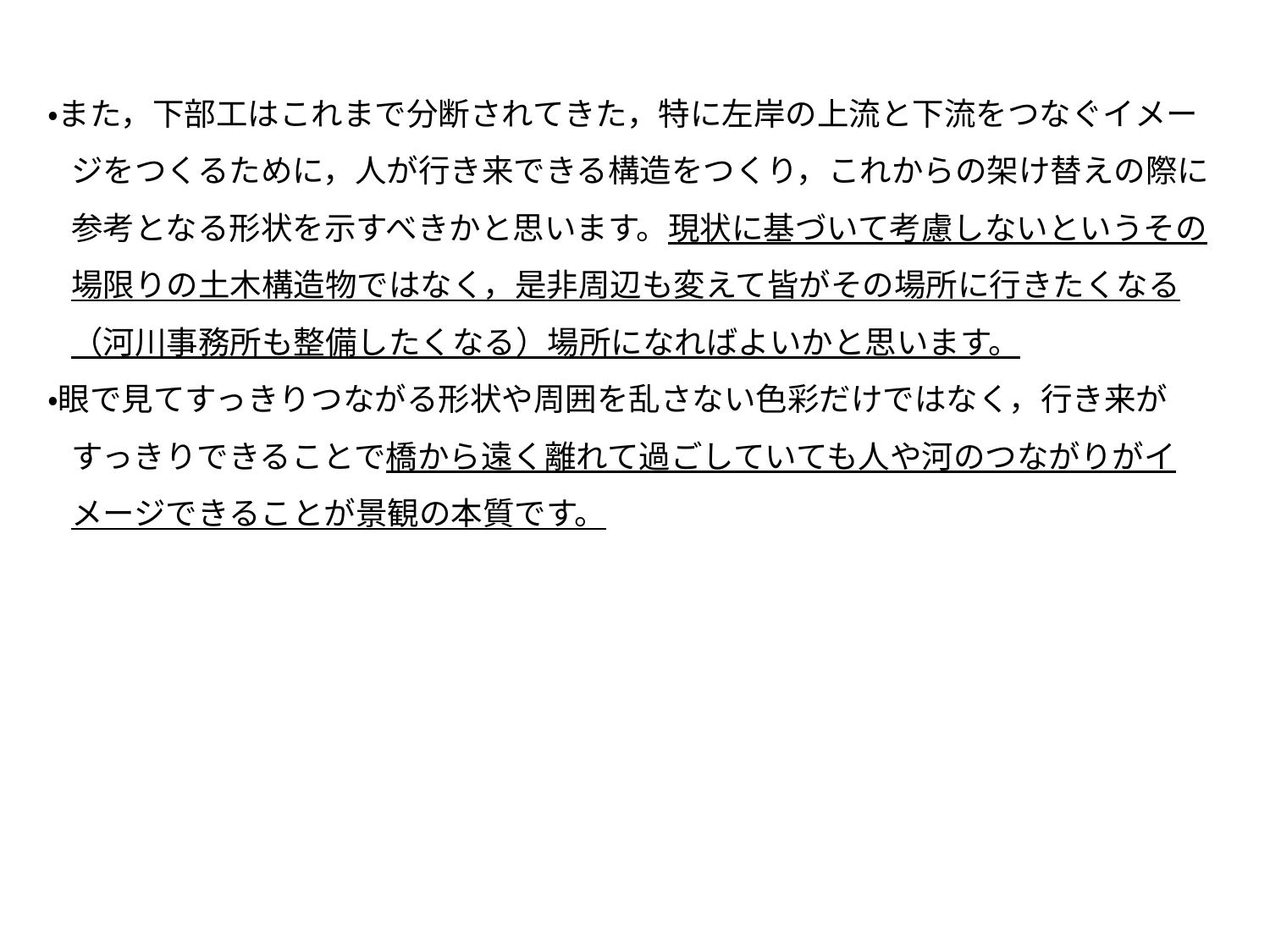

・また，下部工はこれまで分断されてきた，特に左岸の上流と下流をつなぐイメージをつくるために，人が行き来できる構造をつくり，これからの架け替えの際に参考となる形状を示すべきかと思います。現状に基づいて考慮しないというその場限りの土木構造物ではなく，是非周辺も変えて皆がその場所に行きたくなる（河川事務所も整備したくなる）場所になればよいかと思います。
・眼で見てすっきりつながる形状や周囲を乱さない色彩だけではなく，行き来がすっきりできることで橋から遠く離れて過ごしていても人や河のつながりがイメージできることが景観の本質です。